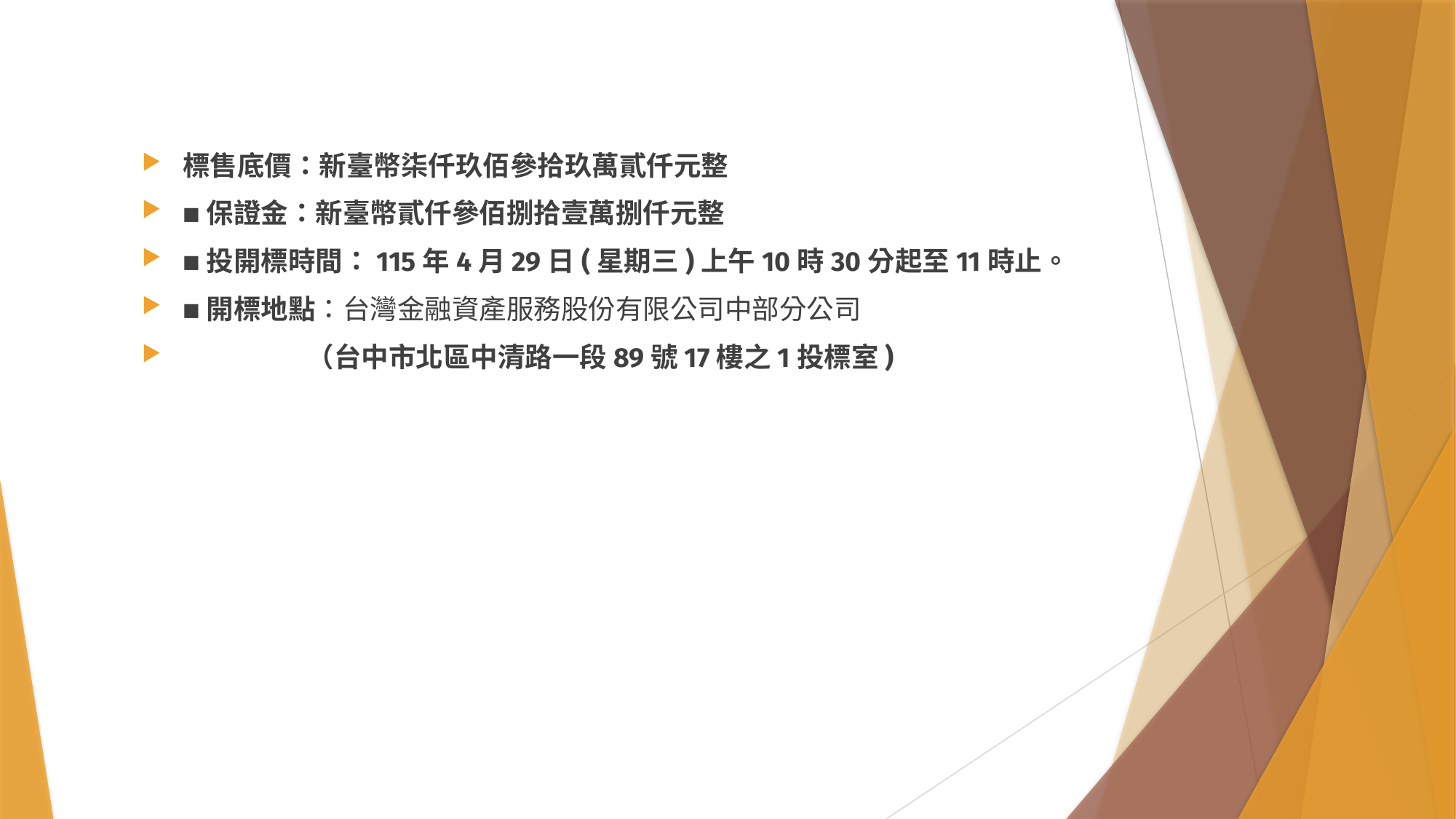

標售底價：新臺幣柒仟玖佰參拾玖萬貳仟元整
◼保證金：新臺幣貳仟參佰捌拾壹萬捌仟元整
◼投開標時間：115年4月29日(星期三)上午10時30分起至11時止。
◼開標地點：台灣金融資產服務股份有限公司中部分公司
                   （台中市北區中清路一段89號17樓之1投標室)